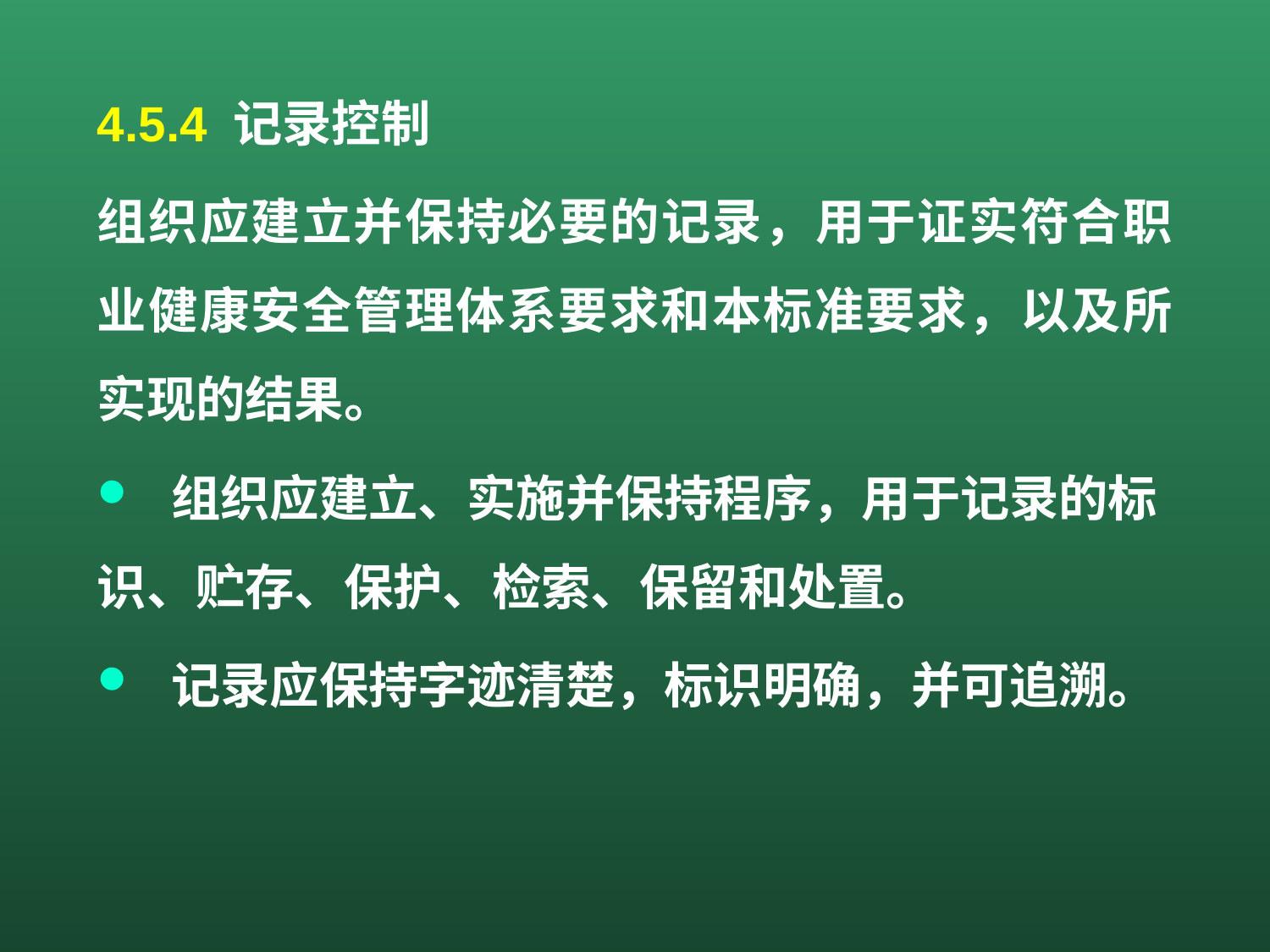

4.5.4 记录控制
组织应建立并保持必要的记录，用于证实符合职业健康安全管理体系要求和本标准要求，以及所实现的结果。
  组织应建立、实施并保持程序，用于记录的标识、贮存、保护、检索、保留和处置。
  记录应保持字迹清楚，标识明确，并可追溯。